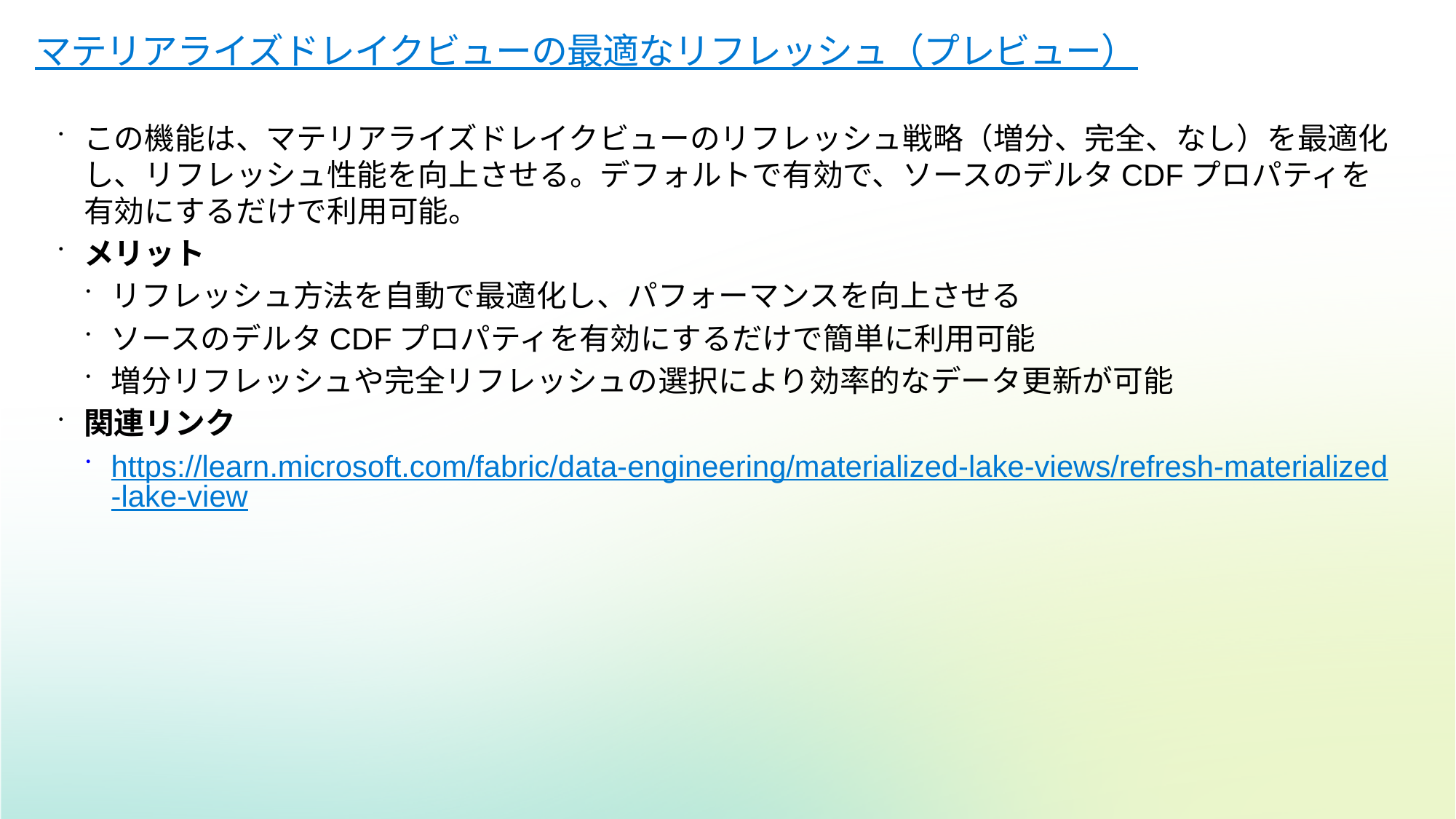

# マテリアライズドレイクビューの最適なリフレッシュ（プレビュー）
この機能は、マテリアライズドレイクビューのリフレッシュ戦略（増分、完全、なし）を最適化し、リフレッシュ性能を向上させる。デフォルトで有効で、ソースのデルタCDFプロパティを有効にするだけで利用可能。
メリット
リフレッシュ方法を自動で最適化し、パフォーマンスを向上させる
ソースのデルタCDFプロパティを有効にするだけで簡単に利用可能
増分リフレッシュや完全リフレッシュの選択により効率的なデータ更新が可能
関連リンク
https://learn.microsoft.com/fabric/data-engineering/materialized-lake-views/refresh-materialized-lake-view